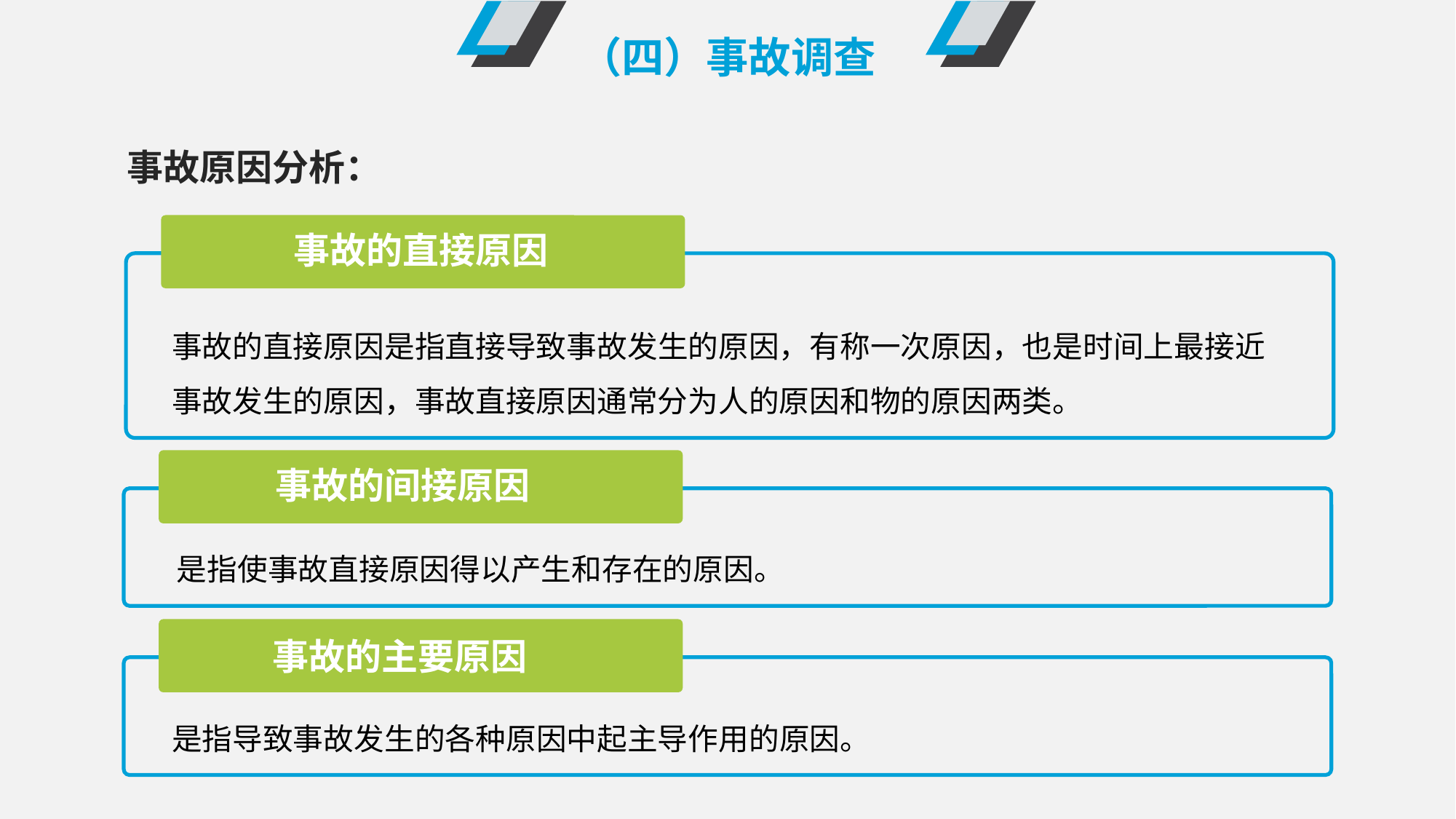

（四）事故调查
事故原因分析：

事故的直接原因

事故的直接原因是指直接导致事故发生的原因，有称一次原因，也是时间上最接近事故发生的原因，事故直接原因通常分为人的原因和物的原因两类。

事故的间接原因

是指使事故直接原因得以产生和存在的原因。

事故的主要原因

是指导致事故发生的各种原因中起主导作用的原因。